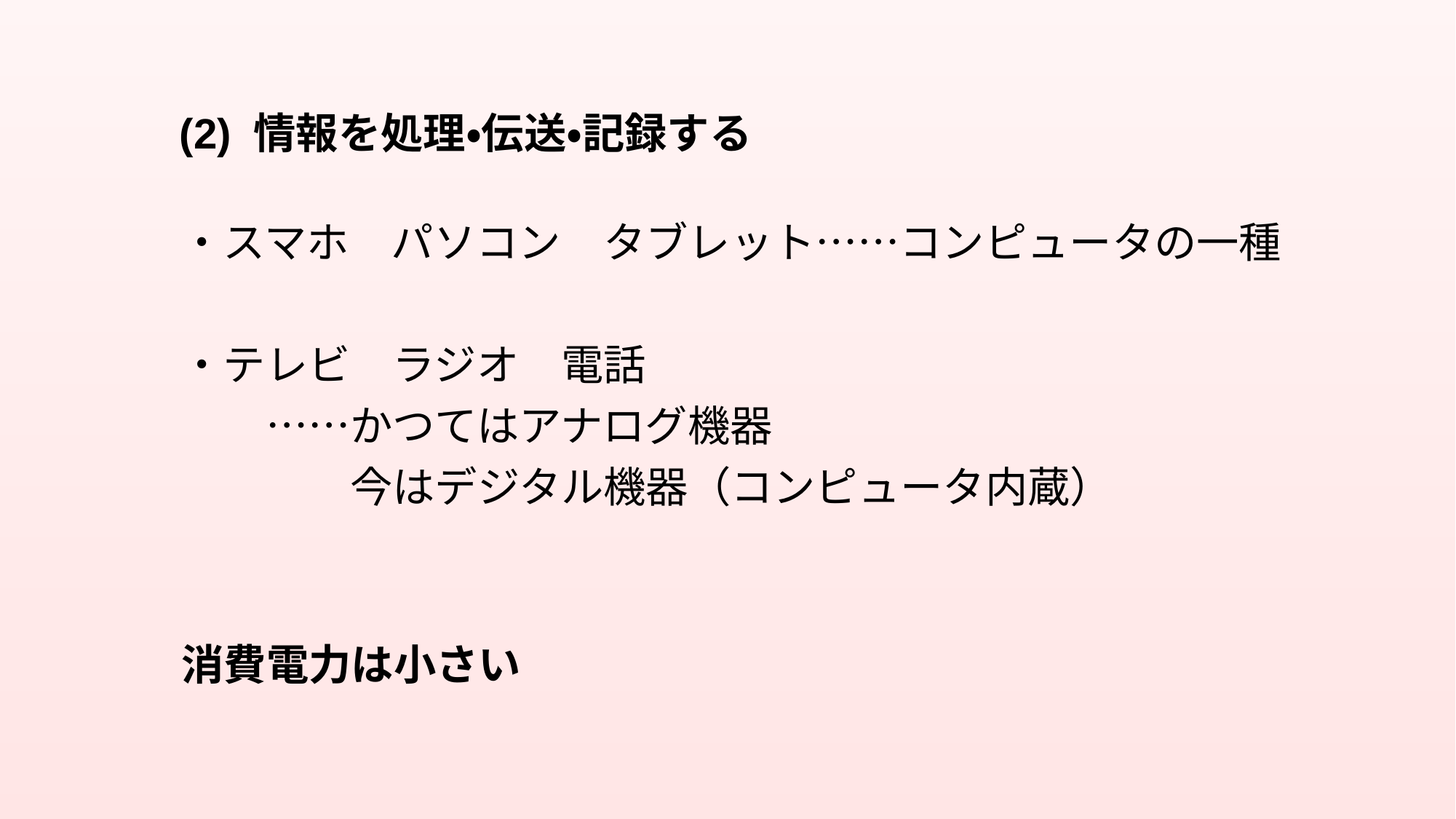

(2) 情報を処理・伝送・記録する
・スマホ　パソコン　タブレット……コンピュータの一種

・テレビ　ラジオ　電話
　　……かつてはアナログ機器
　　　　今はデジタル機器（コンピュータ内蔵）
消費電力は小さい